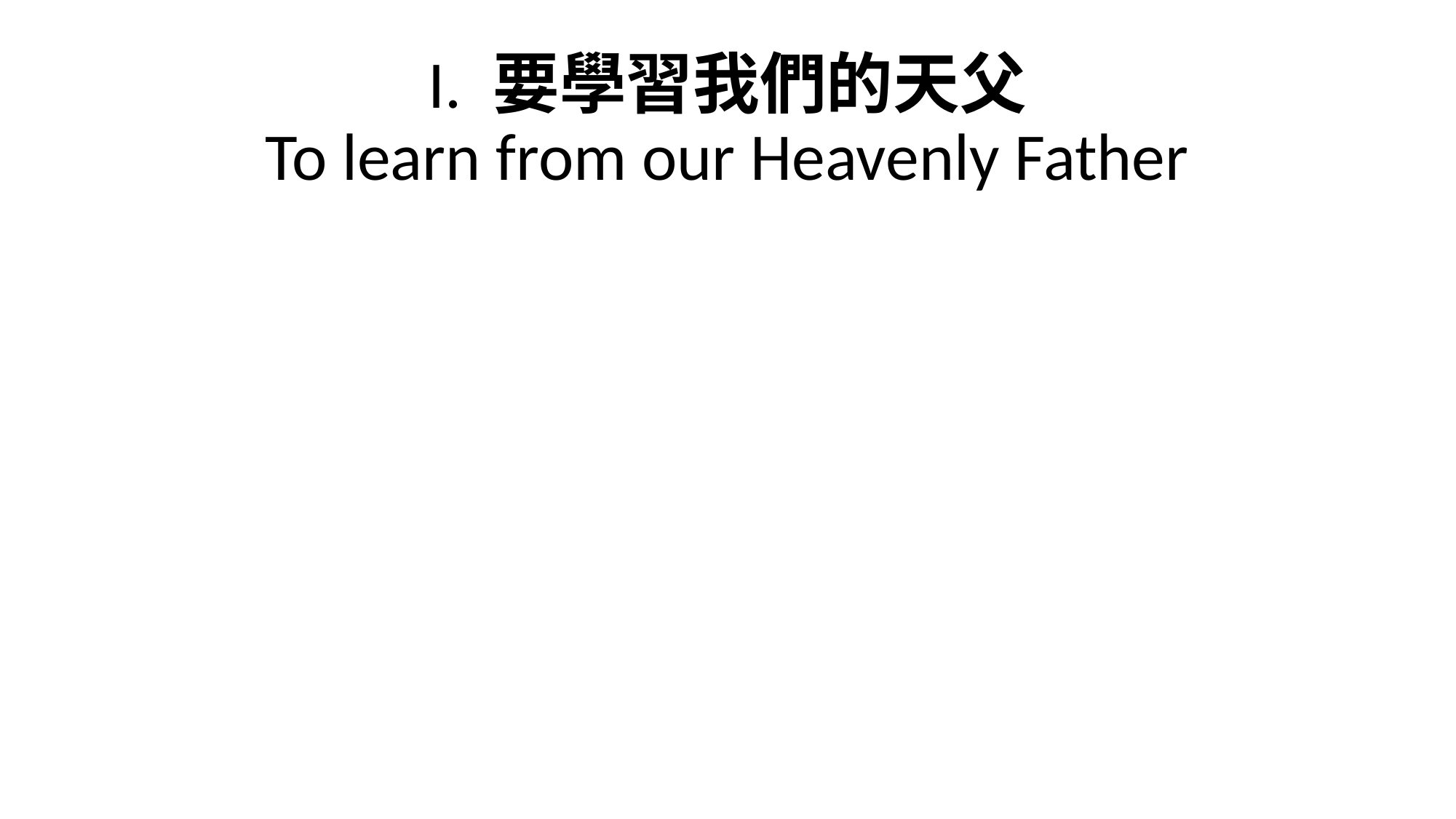

# I. 要學習我們的天父 To learn from our Heavenly Father